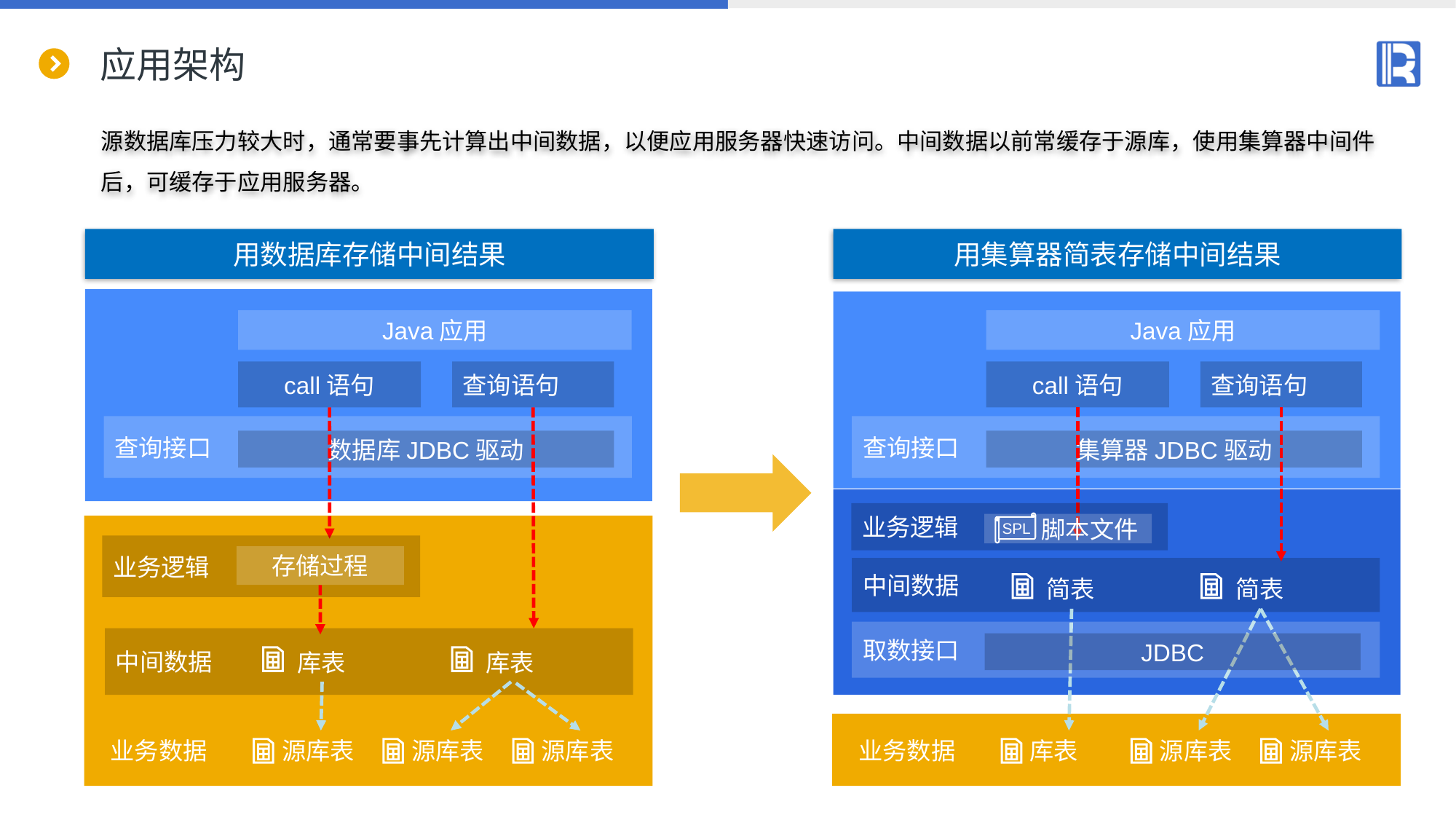

# 应用架构
源数据库压力较大时，通常要事先计算出中间数据，以便应用服务器快速访问。中间数据以前常缓存于源库，使用集算器中间件后，可缓存于应用服务器。
用数据库存储中间结果
用集算器简表存储中间结果

Java应用
Java应用
call语句
查询语句
call语句
查询语句
查询接口
查询接口
数据库JDBC驱动
集算器JDBC驱动

业务逻辑
SPL
       脚本文件

业务逻辑
存储过程
中间数据
简表

简表

取数接口
中间数据
JDBC
库表

库表

源库表

源库表

源库表

库表

源库表

源库表

业务数据
业务数据